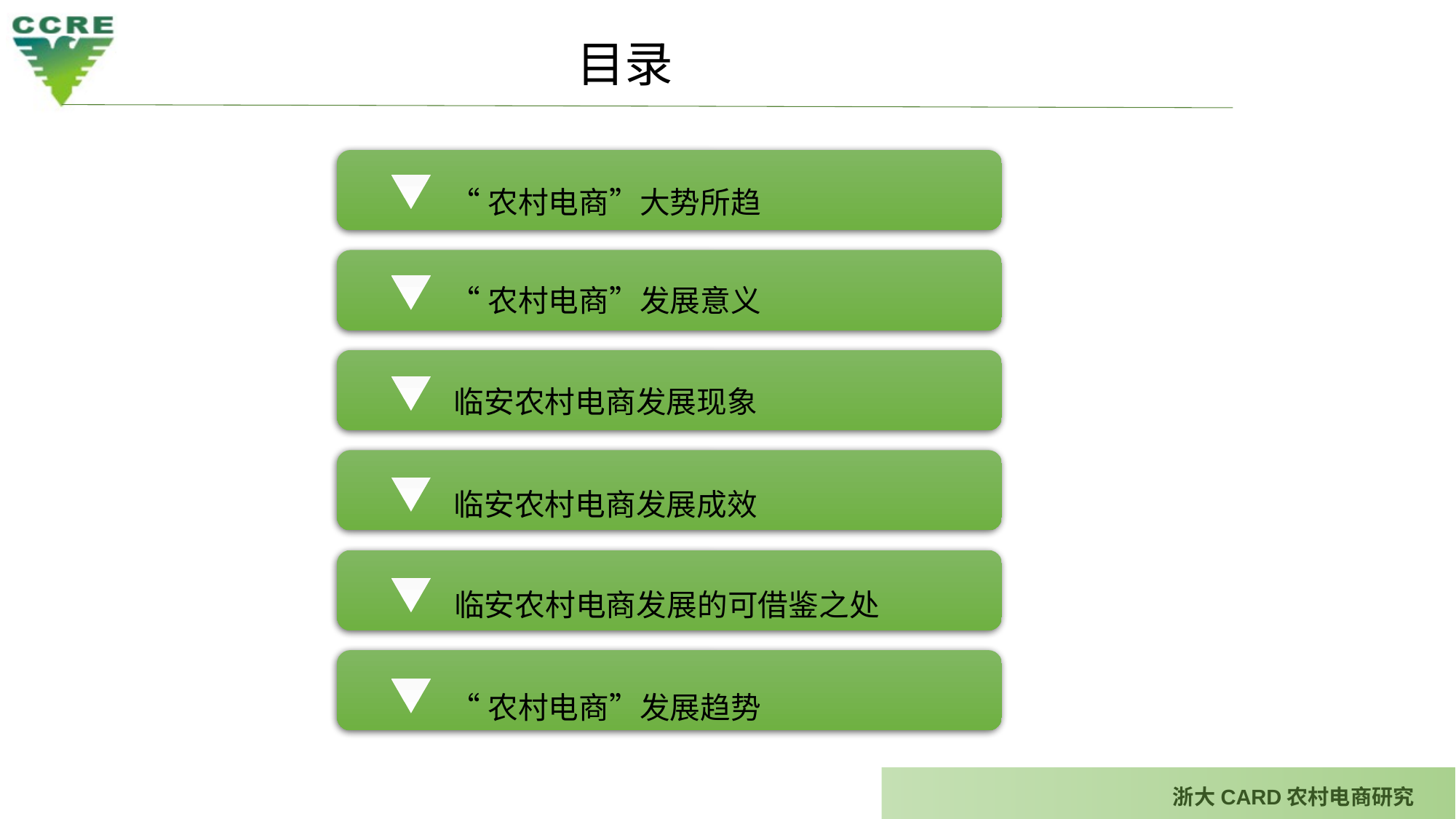

目录
“农村电商”大势所趋

“农村电商”发展意义

临安农村电商发展现象

临安农村电商发展成效

临安农村电商发展的可借鉴之处

“农村电商”发展趋势